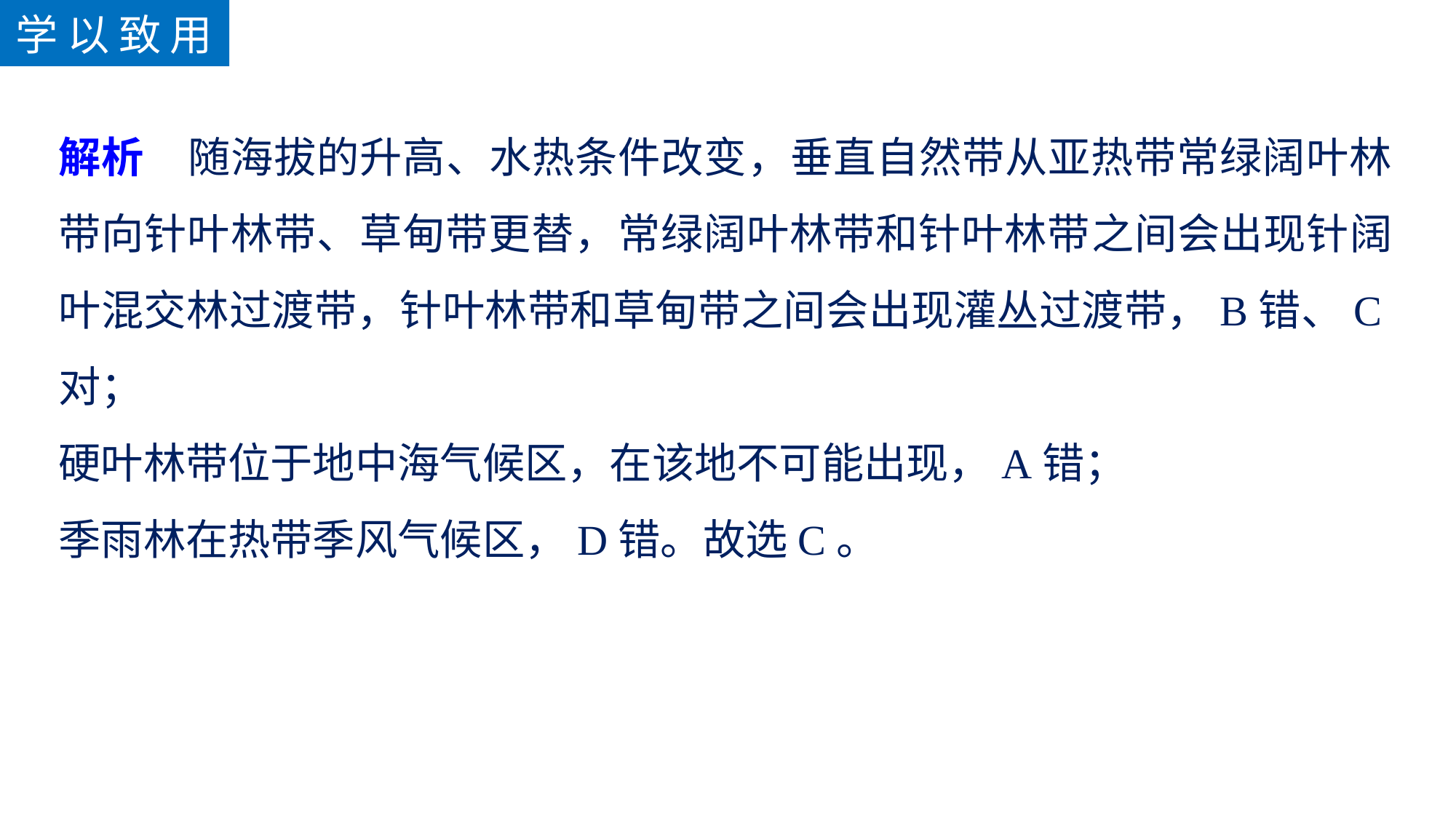

解析　随海拔的升高、水热条件改变，垂直自然带从亚热带常绿阔叶林带向针叶林带、草甸带更替，常绿阔叶林带和针叶林带之间会出现针阔叶混交林过渡带，针叶林带和草甸带之间会出现灌丛过渡带，B错、C对；
硬叶林带位于地中海气候区，在该地不可能出现，A错；
季雨林在热带季风气候区，D错。故选C。